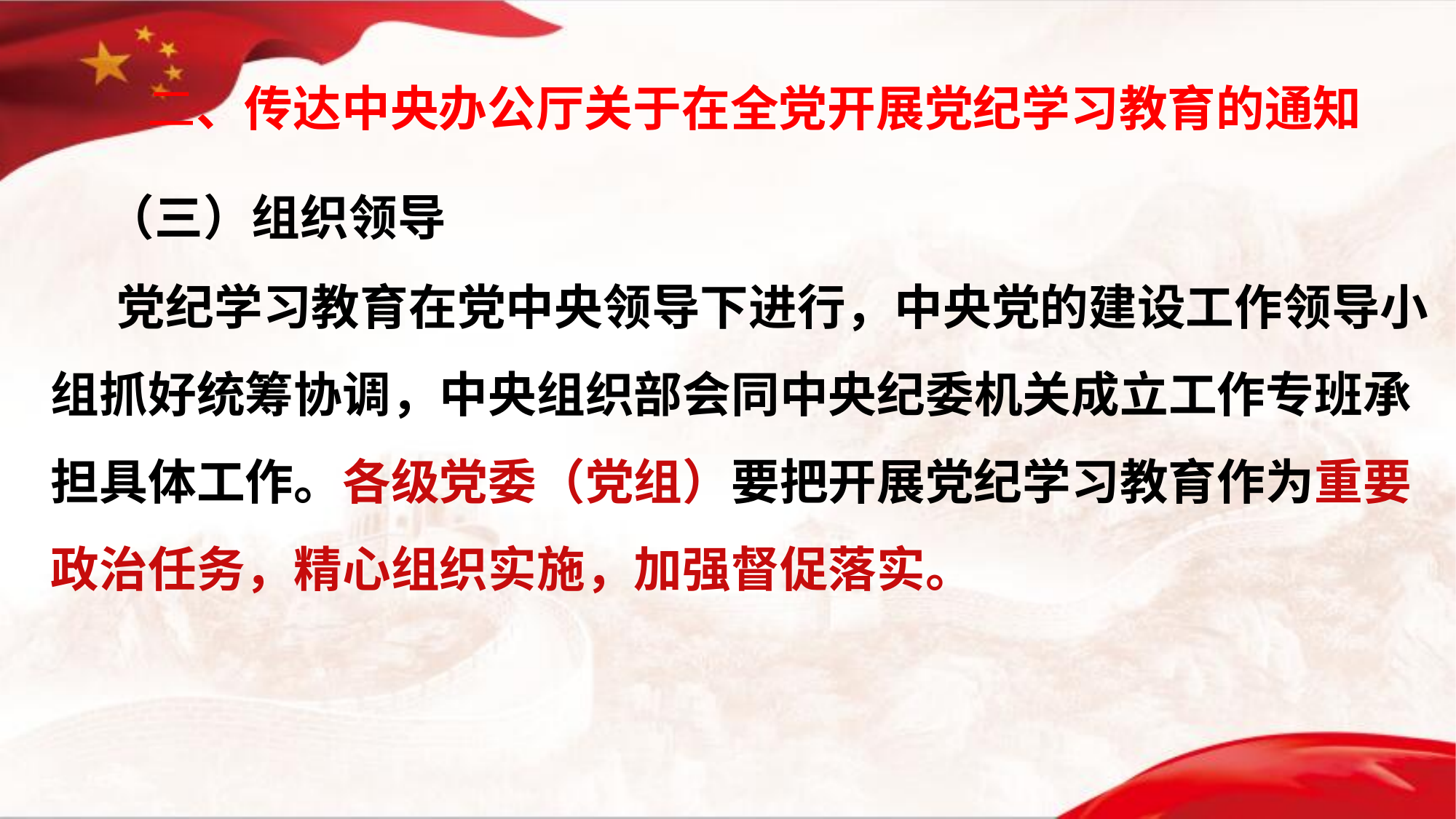

# 二、传达中央办公厅关于在全党开展党纪学习教育的通知 （三）组织领导 党纪学习教育在党中央领导下进行，中央党的建设工作领导小组抓好统筹协调，中央组织部会同中央纪委机关成立工作专班承担具体工作。各级党委（党组）要把开展党纪学习教育作为重要政治任务，精心组织实施，加强督促落实。